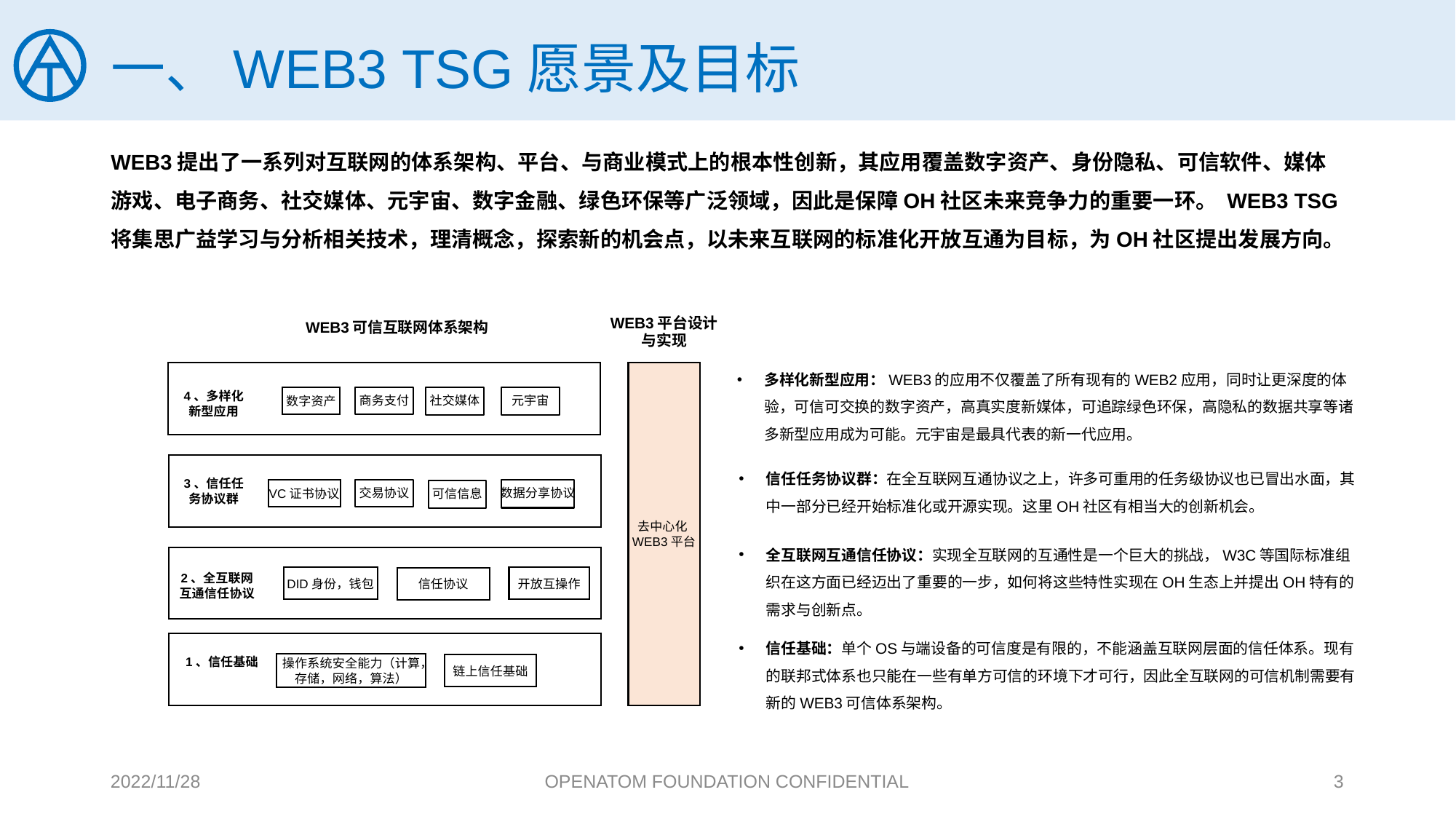

# 一、WEB3 TSG愿景及目标
WEB3提出了一系列对互联网的体系架构、平台、与商业模式上的根本性创新，其应用覆盖数字资产、身份隐私、可信软件、媒体游戏、电子商务、社交媒体、元宇宙、数字金融、绿色环保等广泛领域，因此是保障OH社区未来竞争力的重要一环。 WEB3 TSG将集思广益学习与分析相关技术，理清概念，探索新的机会点，以未来互联网的标准化开放互通为目标，为OH社区提出发展方向。
WEB3平台设计与实现
WEB3可信互联网体系架构
多样化新型应用：WEB3的应用不仅覆盖了所有现有的WEB2应用，同时让更深度的体验，可信可交换的数字资产，高真实度新媒体，可追踪绿色环保，高隐私的数据共享等诸多新型应用成为可能。元宇宙是最具代表的新一代应用。

去中心化WEB3平台
数字资产
商务支付
社交媒体
元宇宙
4、多样化新型应用
信任任务协议群：在全互联网互通协议之上，许多可重用的任务级协议也已冒出水面，其中一部分已经开始标准化或开源实现。这里OH社区有相当大的创新机会。

3、信任任务协议群
VC证书协议
交易协议
数据分享协议
可信信息
全互联网互通信任协议：实现全互联网的互通性是一个巨大的挑战，W3C等国际标准组织在这方面已经迈出了重要的一步，如何将这些特性实现在OH生态上并提出OH特有的需求与创新点。

DID身份，钱包
开放互操作
信任协议
2、全互联网互通信任协议
信任基础：单个OS与端设备的可信度是有限的，不能涵盖互联网层面的信任体系。现有的联邦式体系也只能在一些有单方可信的环境下才可行，因此全互联网的可信机制需要有新的WEB3可信体系架构。

1、信任基础
操作系统安全能力（计算，存储，网络，算法）
链上信任基础